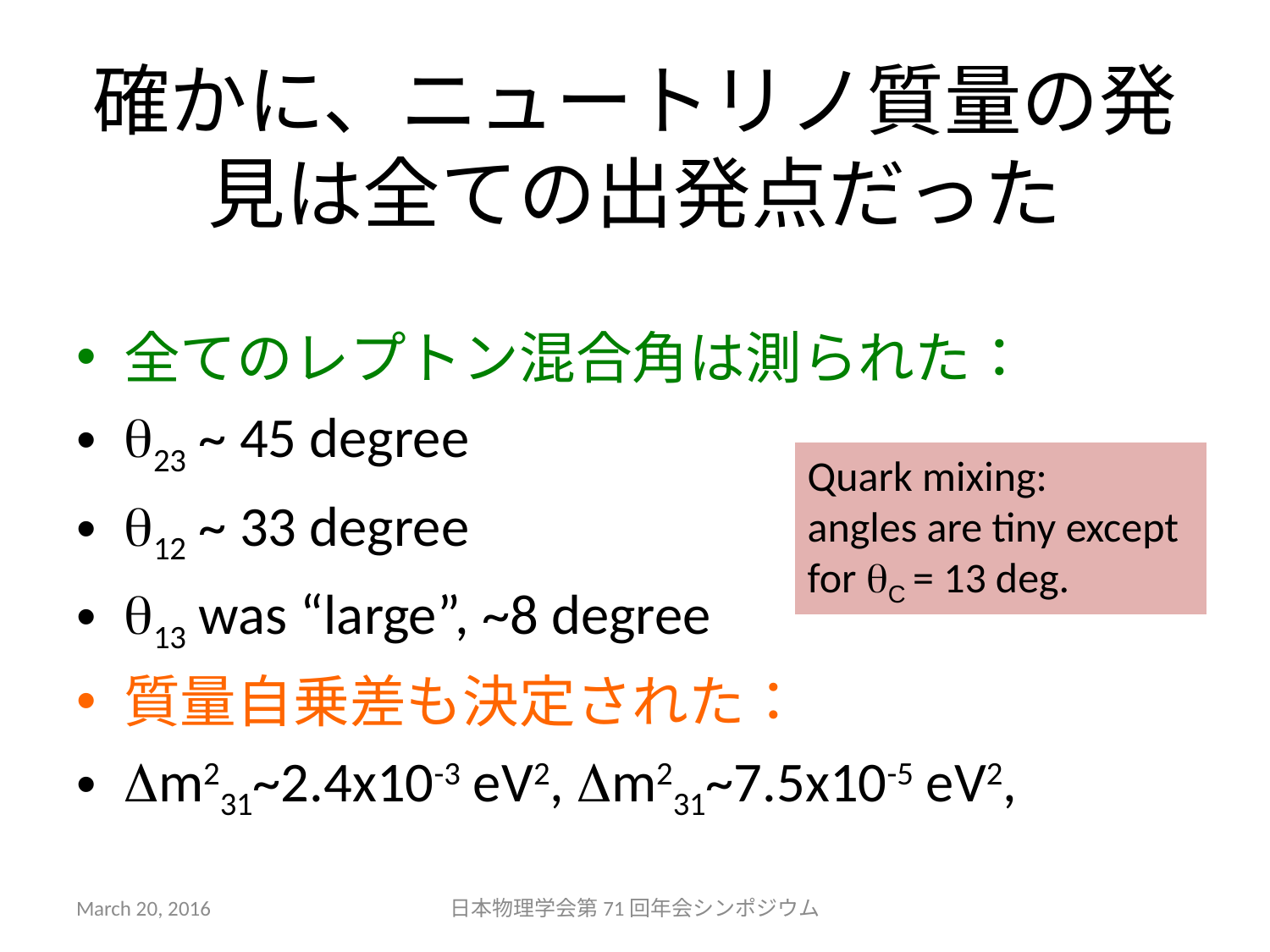

# 確かに、ニュートリノ質量の発見は全ての出発点だった
全てのレプトン混合角は測られた：
θ23 ~ 45 degree
θ12 ~ 33 degree
θ13 was “large”, ~8 degree
質量自乗差も決定された：
Δm231~2.4x10-3 eV2, Δm231~7.5x10-5 eV2,

Quark mixing:
angles are tiny except for θC = 13 deg.
March 20, 2016
日本物理学会第71回年会シンポジウム